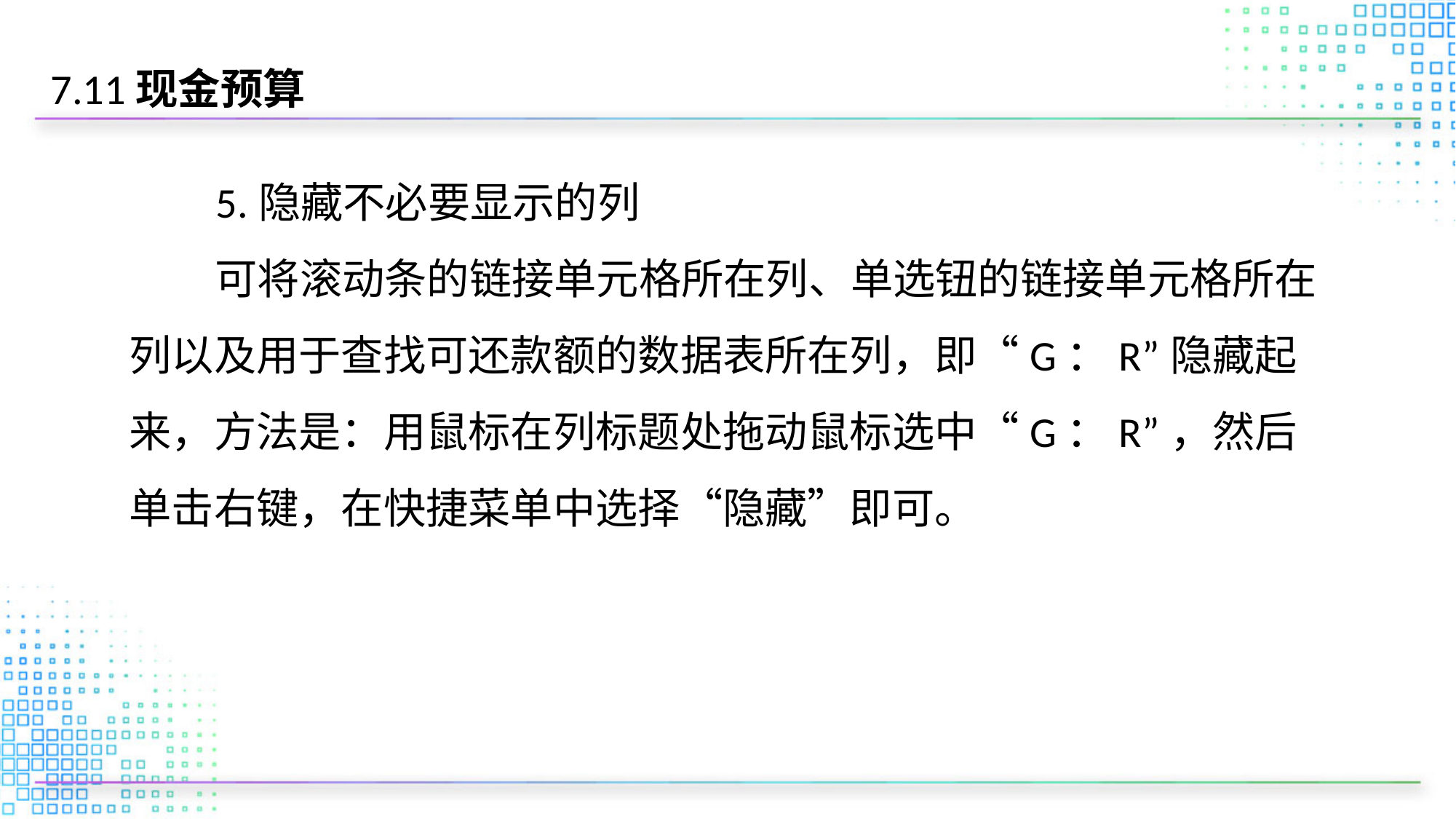

# 7.11现金预算
         5.隐藏不必要显示的列
        可将滚动条的链接单元格所在列、单选钮的链接单元格所在列以及用于查找可还款额的数据表所在列，即“G：R”隐藏起来，方法是：用鼠标在列标题处拖动鼠标选中“G：R”，然后单击右键，在快捷菜单中选择“隐藏”即可。